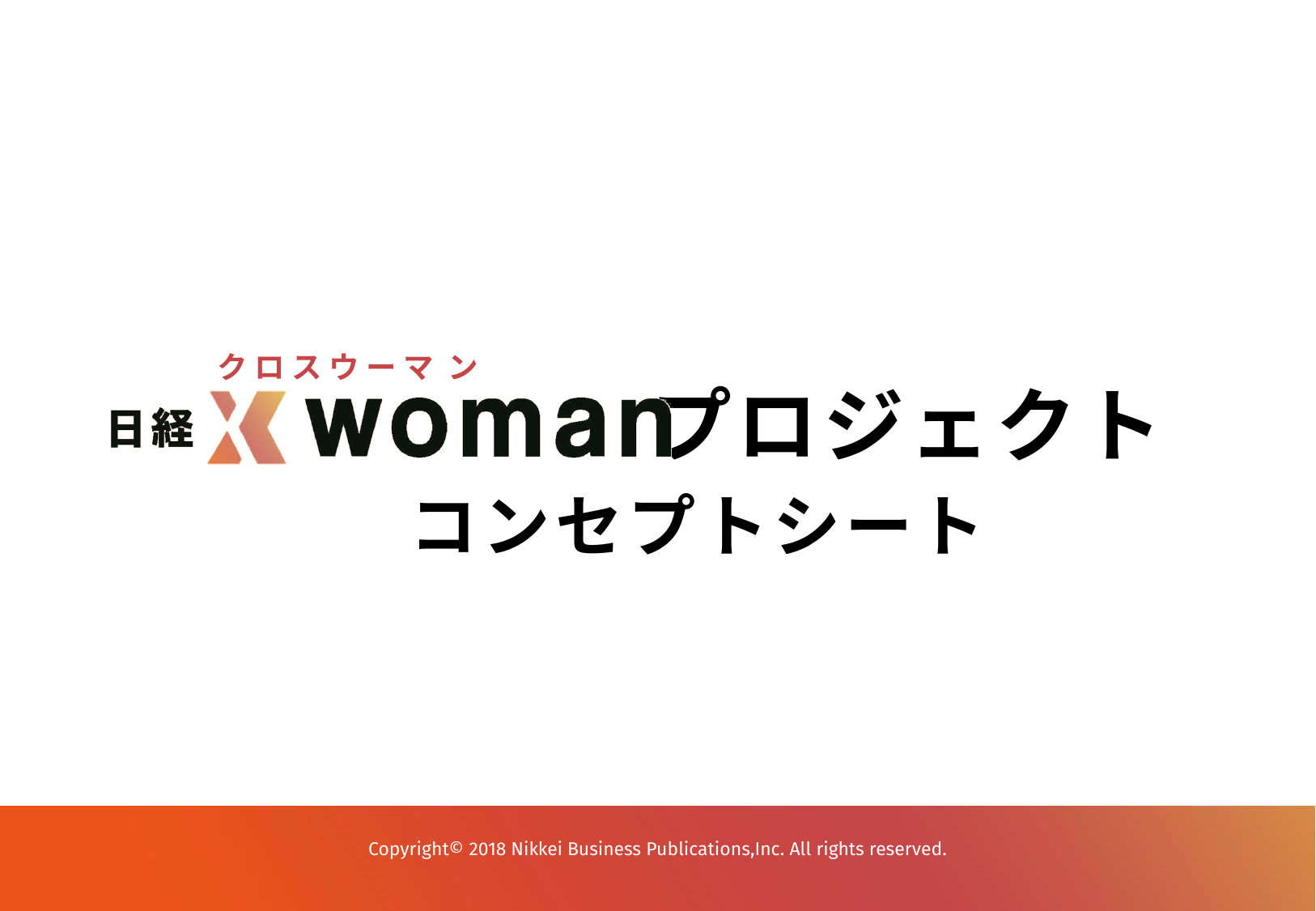

ク ロ ス ウ ー マ ン
                 プロジェクト
コンセプトシート
Copyright© 2018 Nikkei Business Publications,Inc. All rights reserved.